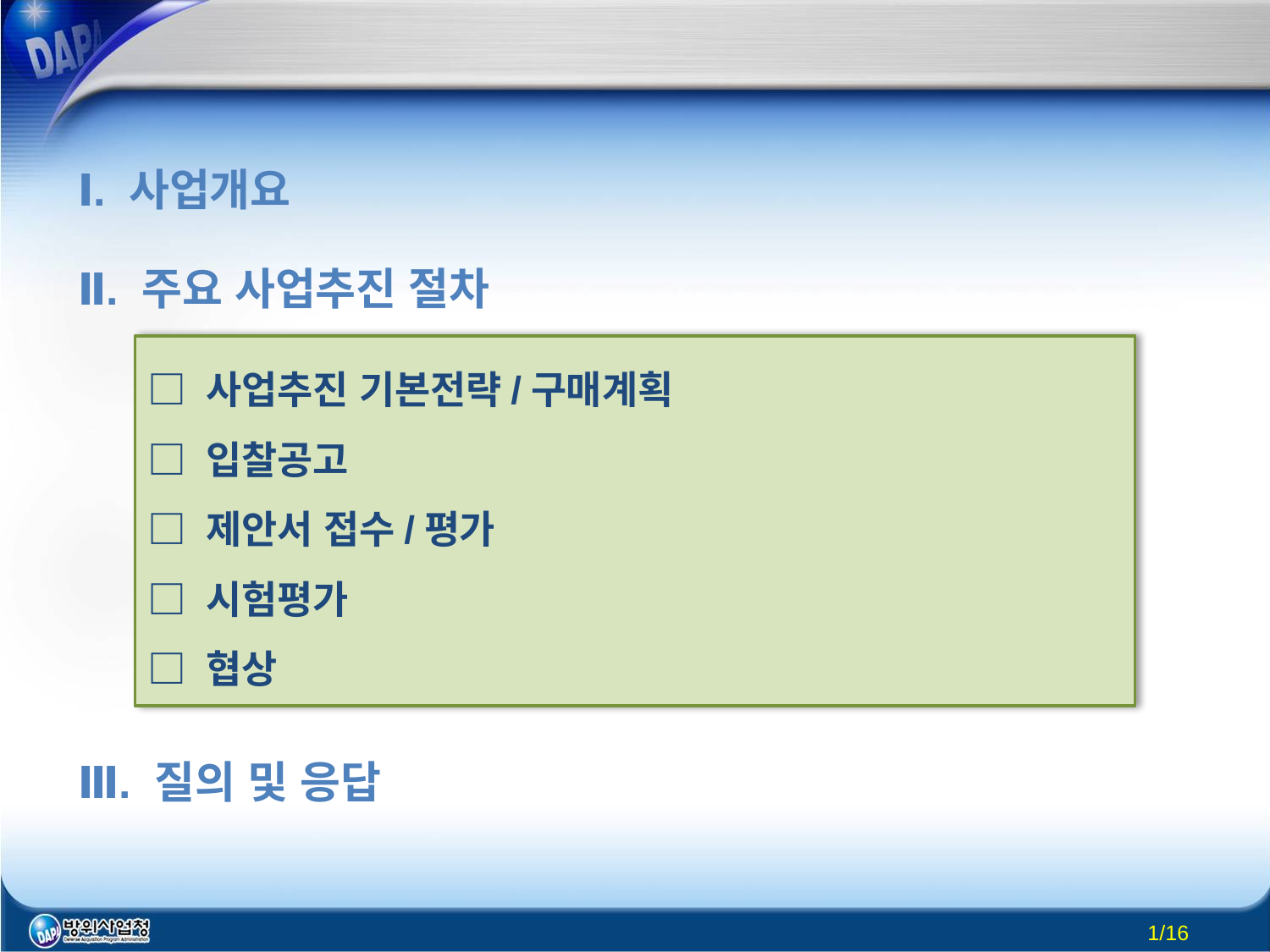

#
Ⅰ. 사업개요

Ⅱ. 주요 사업추진 절차

Ⅲ. 질의 및 응답
□ 사업추진 기본전략/구매계획
□ 입찰공고
□ 제안서 접수/평가
□ 시험평가
□ 협상
1/16